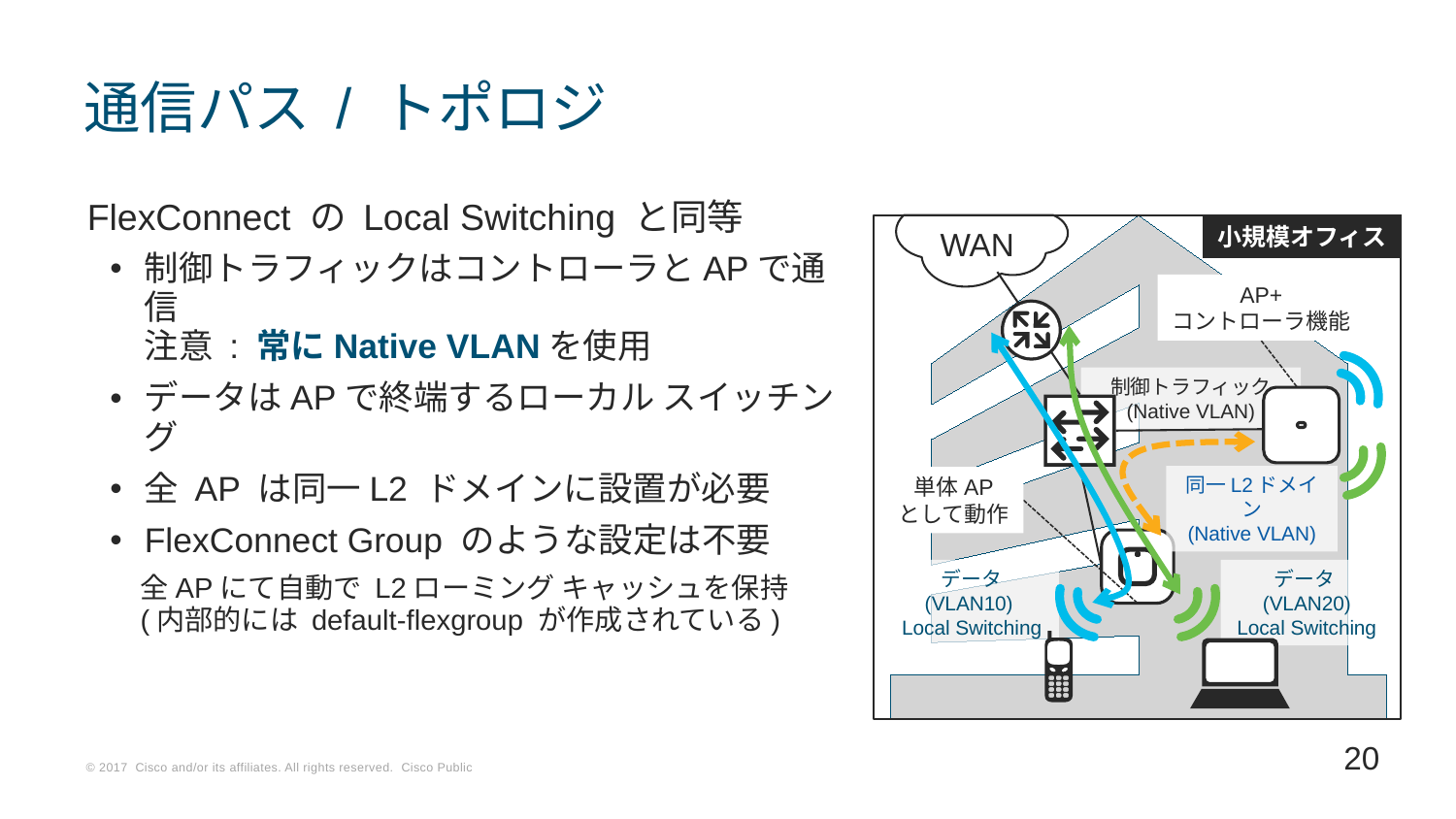

# 通信パス / トポロジ
FlexConnect の Local Switching と同等
制御トラフィックはコントローラとAPで通信
注意 : 常にNative VLANを使用
データはAPで終端するローカル スイッチング
全 AP は同一L2 ドメインに設置が必要
FlexConnect Group のような設定は不要
全APにて自動で L2ローミング キャッシュを保持
(内部的には default-flexgroup が作成されている)

小規模オフィス

WAN
AP+
コントローラ機能

制御トラフィック
(Native VLAN)

同一L2ドメイン
(Native VLAN)
単体AP
として動作

データ
(VLAN10)
Local Switching
データ(VLAN20)
Local Switching